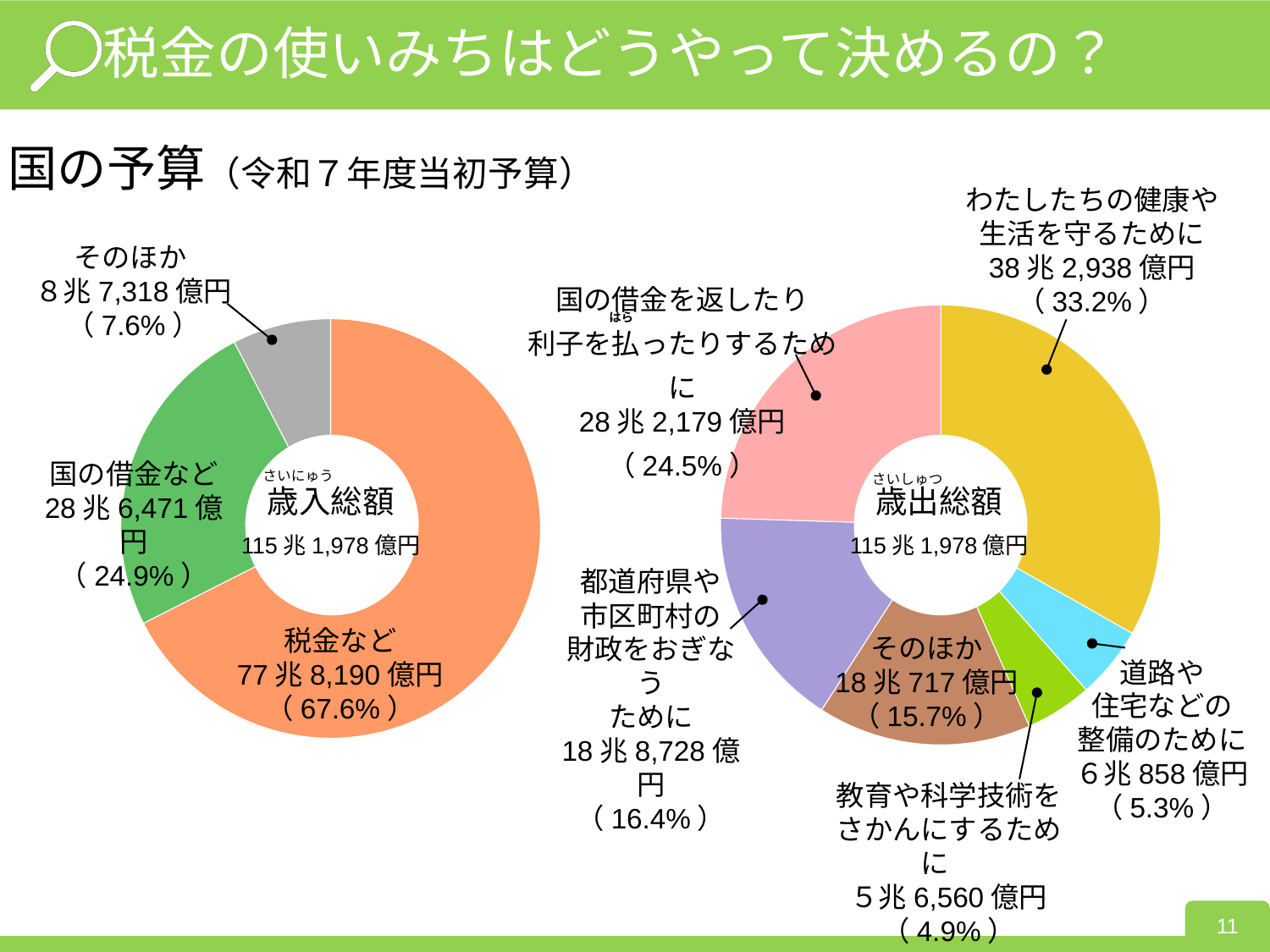

税金の使いみちはどうやって決めるの？
国の予算（令和７年度当初予算）
わたしたちの健康や
生活を守るために
38兆2,938億円
（33.2%）
そのほか
８兆7,318億円
（7.6%）
国の借金を返したり
利子を払ったりするために
28兆2,179億円
（24.5%）

### Chart

| Category |  |
|---|---|

### Chart

| Category |  |
|---|---|
はら

歳入総額
115兆1,978億円

歳出総額
115兆1,978億円
国の借金など
28兆6,471億円
（24.9%）
さいにゅう
さいしゅつ
都道府県や
市区町村の
財政をおぎなう
ために
18兆8,728億円
（16.4%）
税金など
77兆8,190億円
（67.6%）
そのほか
18兆717億円
（15.7%）
道路や
住宅などの
整備のために
６兆858億円
（5.3%）
教育や科学技術を
さかんにするために
５兆6,560億円
（4.9%）
11